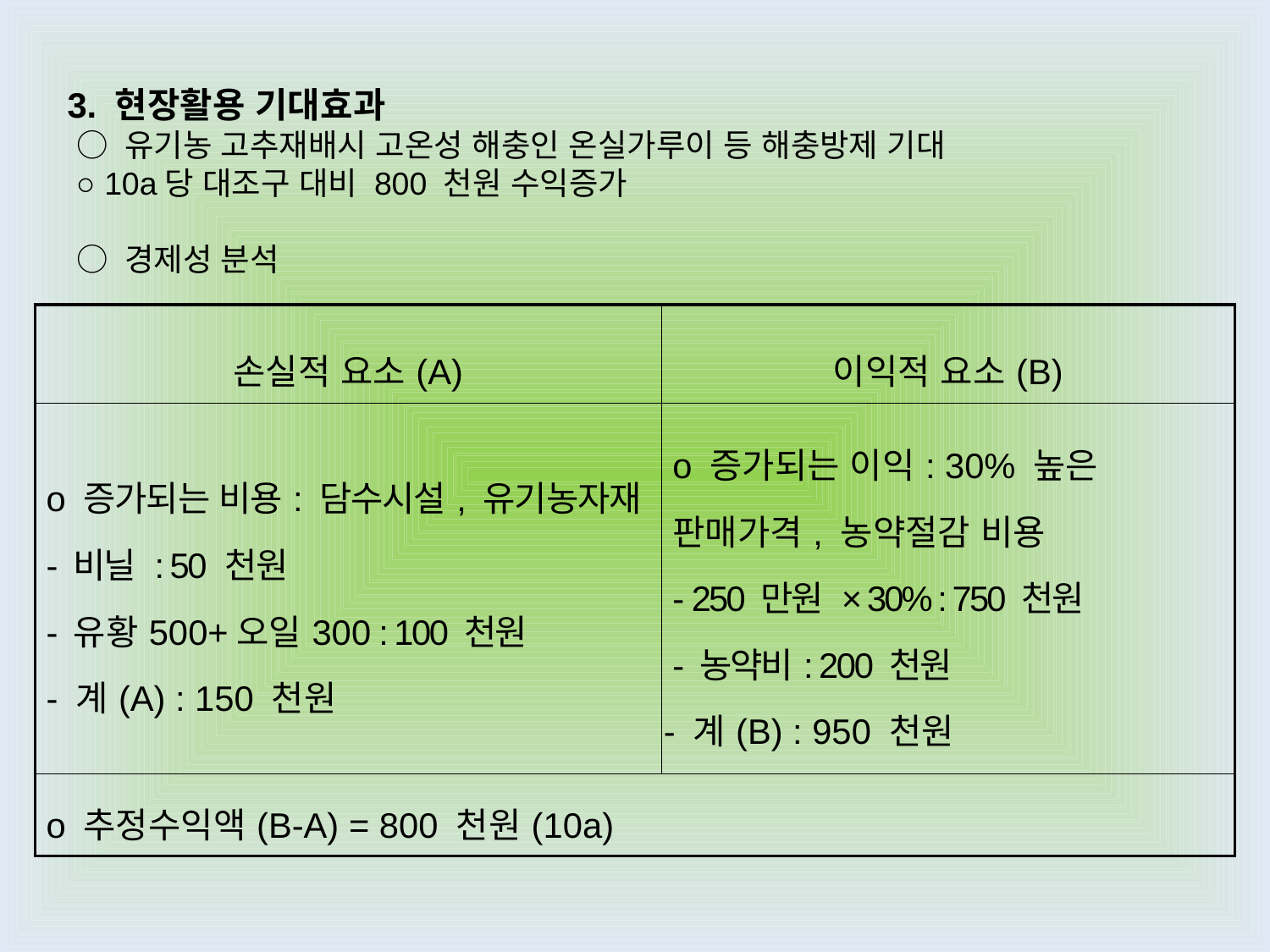

3. 현장활용 기대효과
 ○ 유기농 고추재배시 고온성 해충인 온실가루이 등 해충방제 기대
 ○ 10a당 대조구 대비 800 천원 수익증가

 ○ 경제성 분석
| 손실적 요소(A) | 이익적 요소(B) |
| --- | --- |
| o 증가되는 비용: 담수시설, 유기농자재 - 비닐 : 50 천원 - 유황500+오일300 : 100 천원 - 계(A) : 150 천원 | o 증가되는 이익: 30% 높은 판매가격, 농약절감 비용 - 250 만원 × 30% : 750 천원 - 농약비: 200 천원 - 계(B) : 950 천원 |
| o 추정수익액(B-A) = 800 천원(10a) |  |